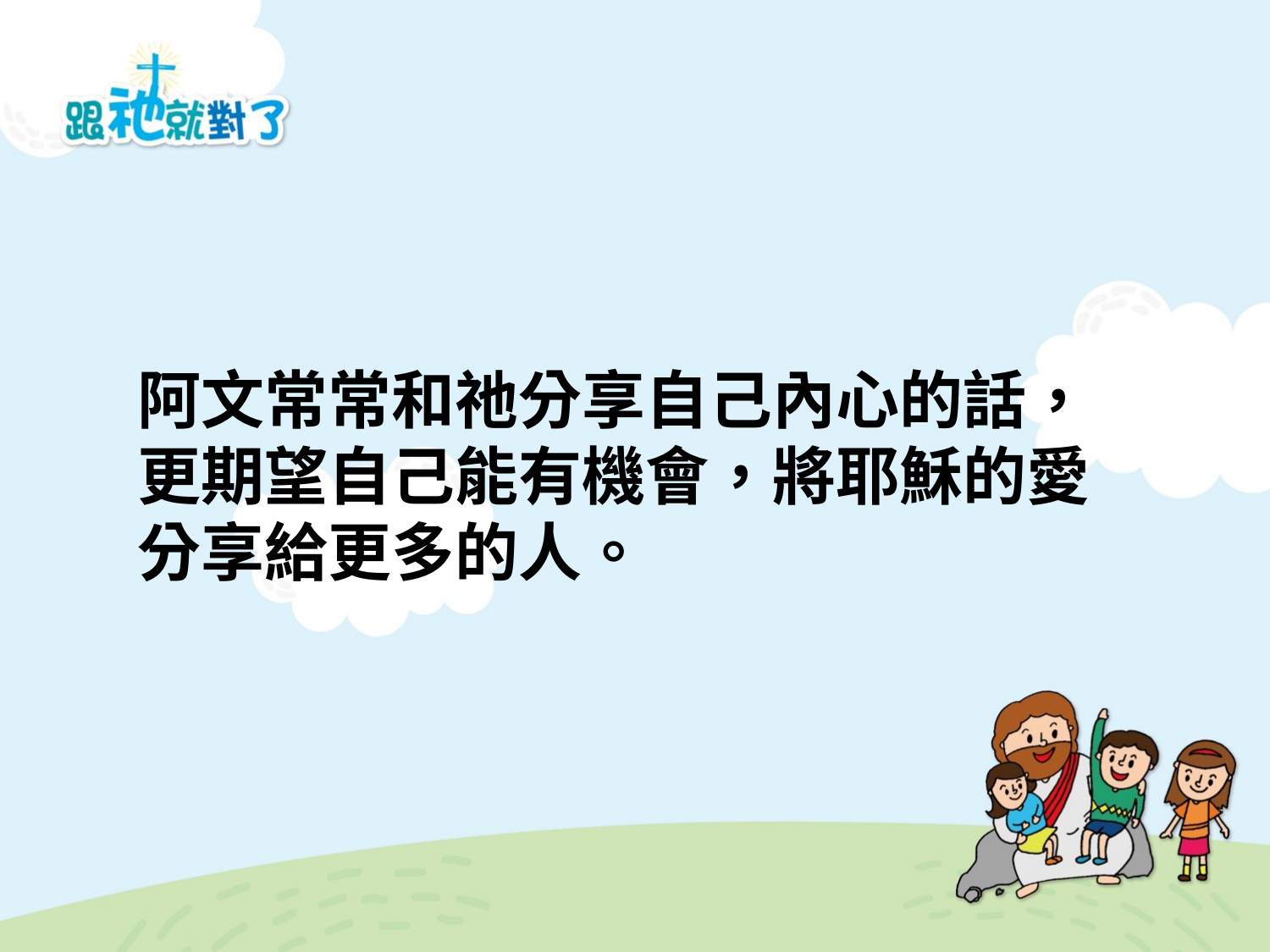

阿文常常和祂分享自己內心的話，更期望自己能有機會，將耶穌的愛分享給更多的人。